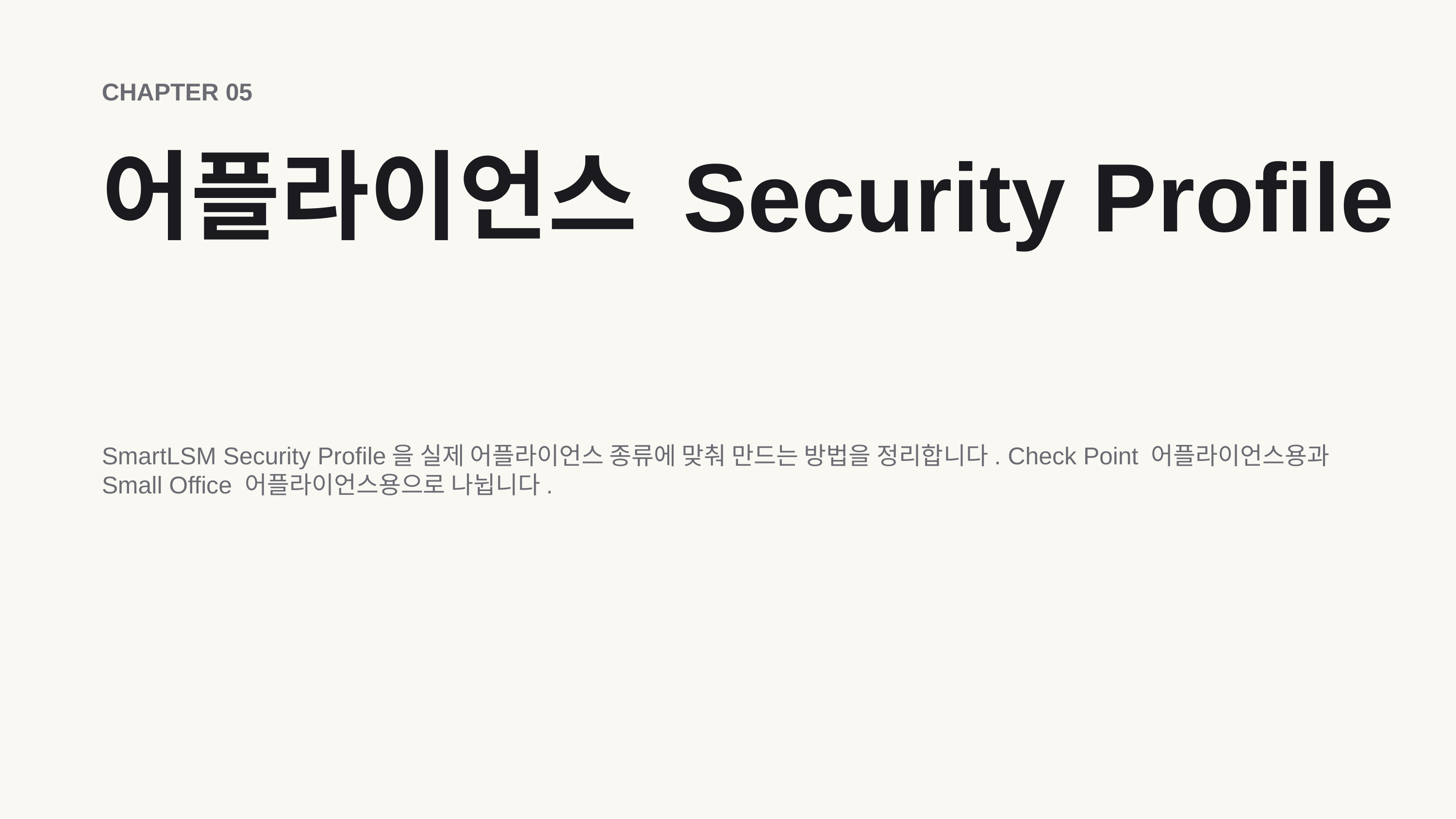

CHAPTER 05
어플라이언스 Security Profile
SmartLSM Security Profile을 실제 어플라이언스 종류에 맞춰 만드는 방법을 정리합니다. Check Point 어플라이언스용과 Small Office 어플라이언스용으로 나뉩니다.